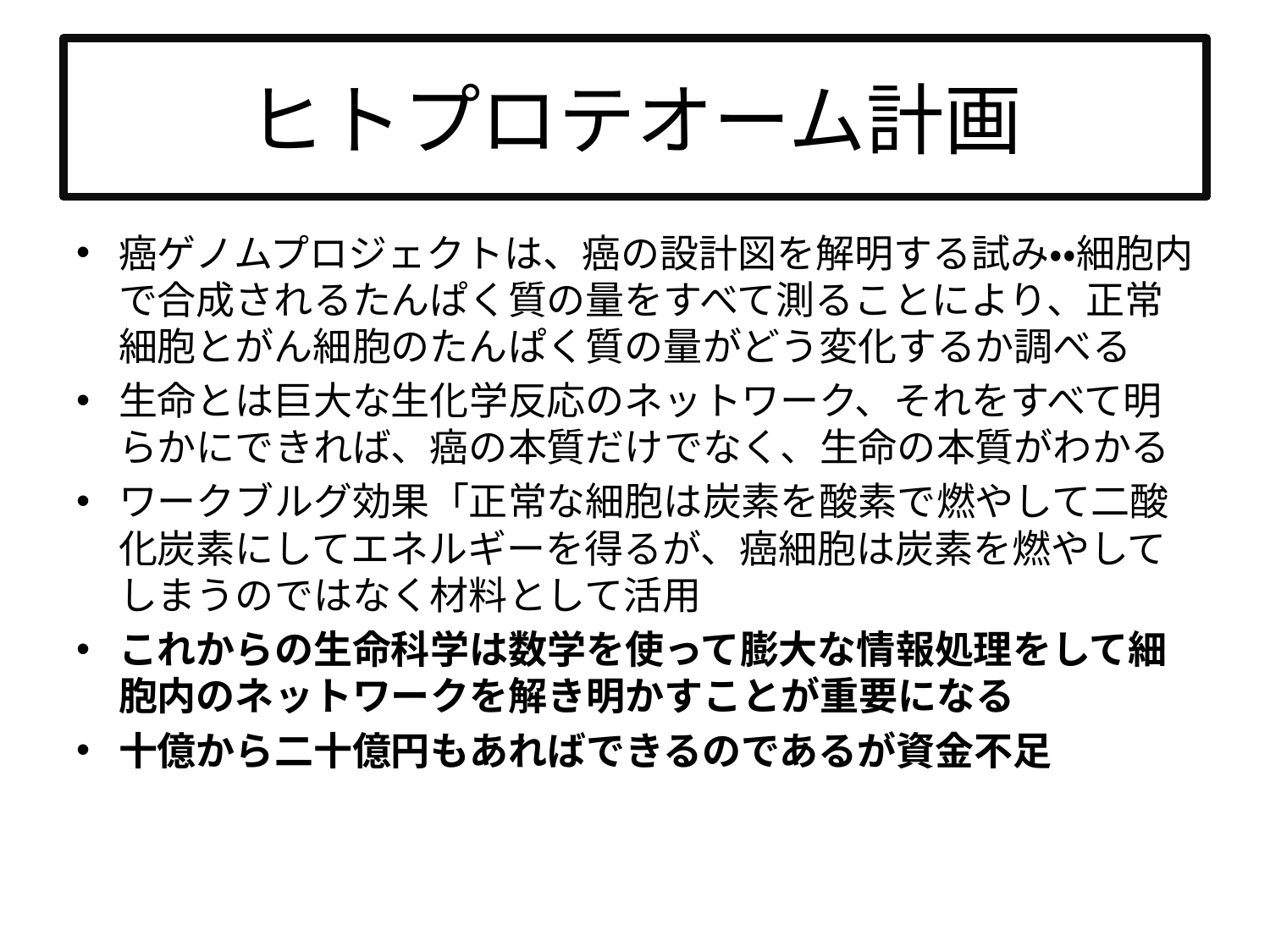

# ヒトプロテオーム計画
癌ゲノムプロジェクトは、癌の設計図を解明する試み・・細胞内で合成されるたんぱく質の量をすべて測ることにより、正常細胞とがん細胞のたんぱく質の量がどう変化するか調べる
生命とは巨大な生化学反応のネットワーク、それをすべて明らかにできれば、癌の本質だけでなく、生命の本質がわかる
ワークブルグ効果「正常な細胞は炭素を酸素で燃やして二酸化炭素にしてエネルギーを得るが、癌細胞は炭素を燃やしてしまうのではなく材料として活用
これからの生命科学は数学を使って膨大な情報処理をして細胞内のネットワークを解き明かすことが重要になる
十億から二十億円もあればできるのであるが資金不足